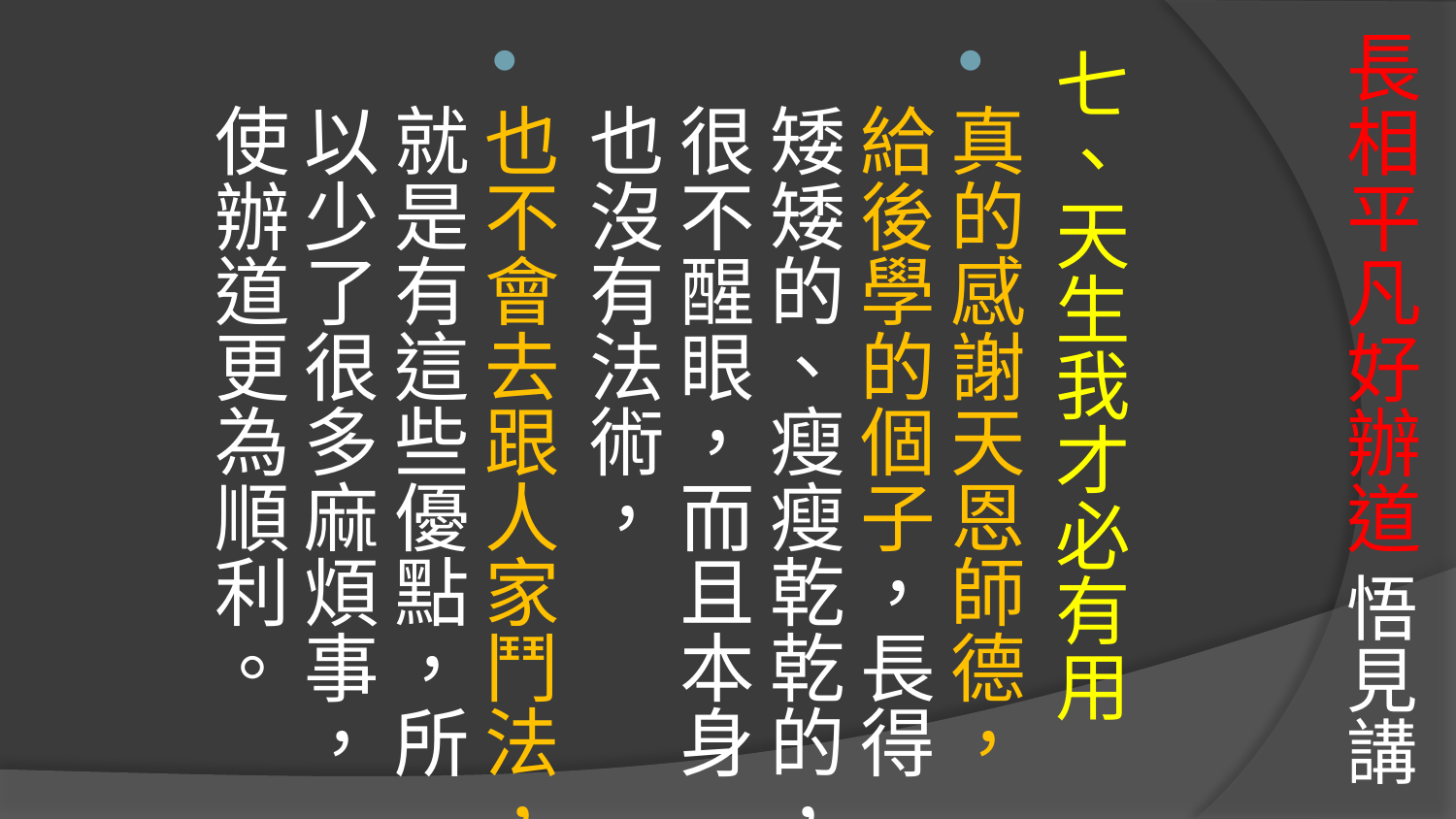

# 長相平凡好辦道 悟見講
七、天生我才必有用
真的感謝天恩師德，給後學的個子，長得矮矮的、瘦瘦乾乾的，很不醒眼，而且本身也沒有法術，
也不會去跟人家鬥法，就是有這些優點，所以少了很多麻煩事，使辦道更為順利。